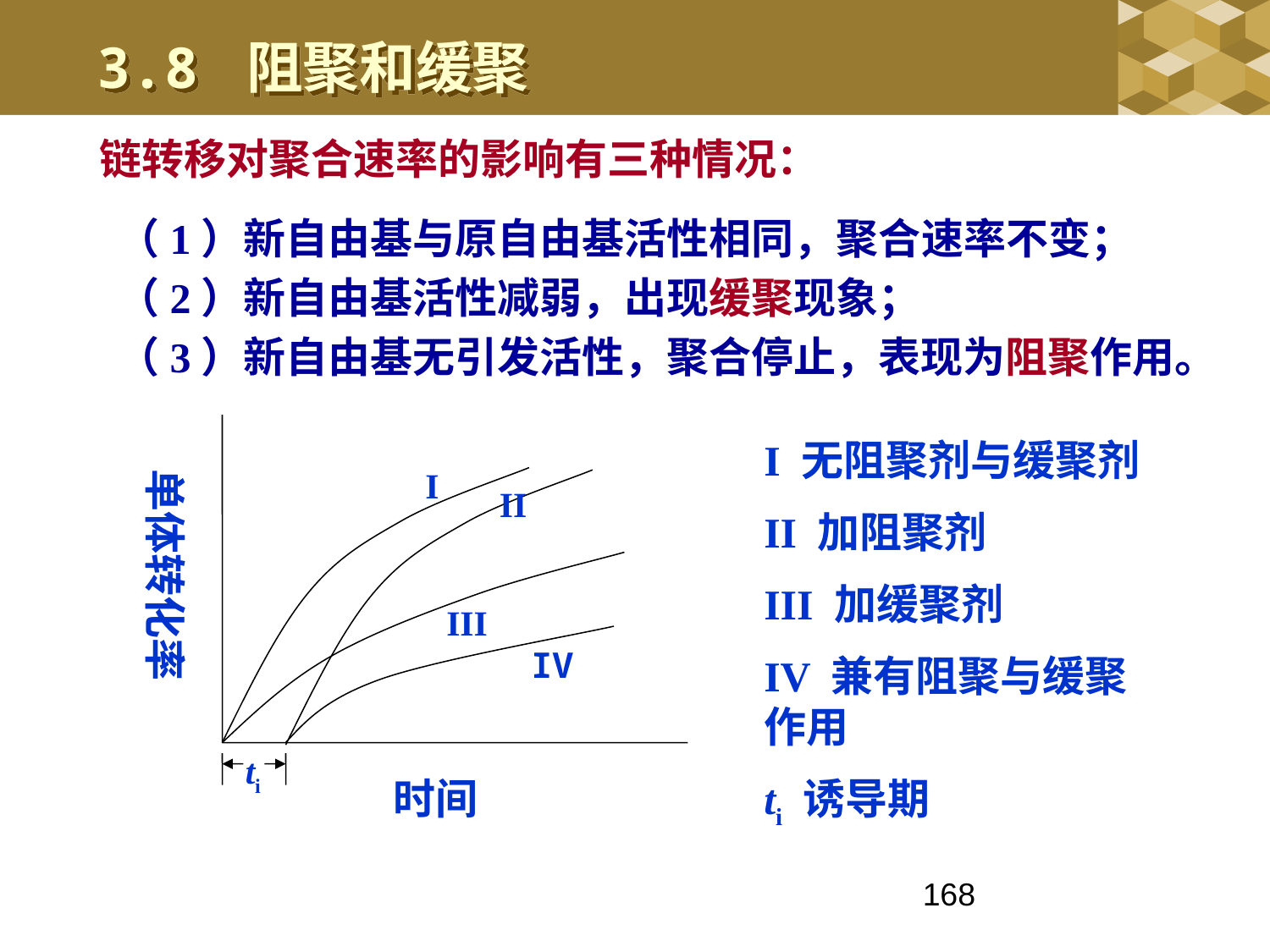

3.8 阻聚和缓聚
链转移对聚合速率的影响有三种情况：
（1）新自由基与原自由基活性相同，聚合速率不变；
（2）新自由基活性减弱，出现缓聚现象；
（3）新自由基无引发活性，聚合停止，表现为阻聚作用。

I 无阻聚剂与缓聚剂
II 加阻聚剂
III 加缓聚剂
IV 兼有阻聚与缓聚作用
ti 诱导期
单体转化率
I

II

III

IV

ti

时间
168